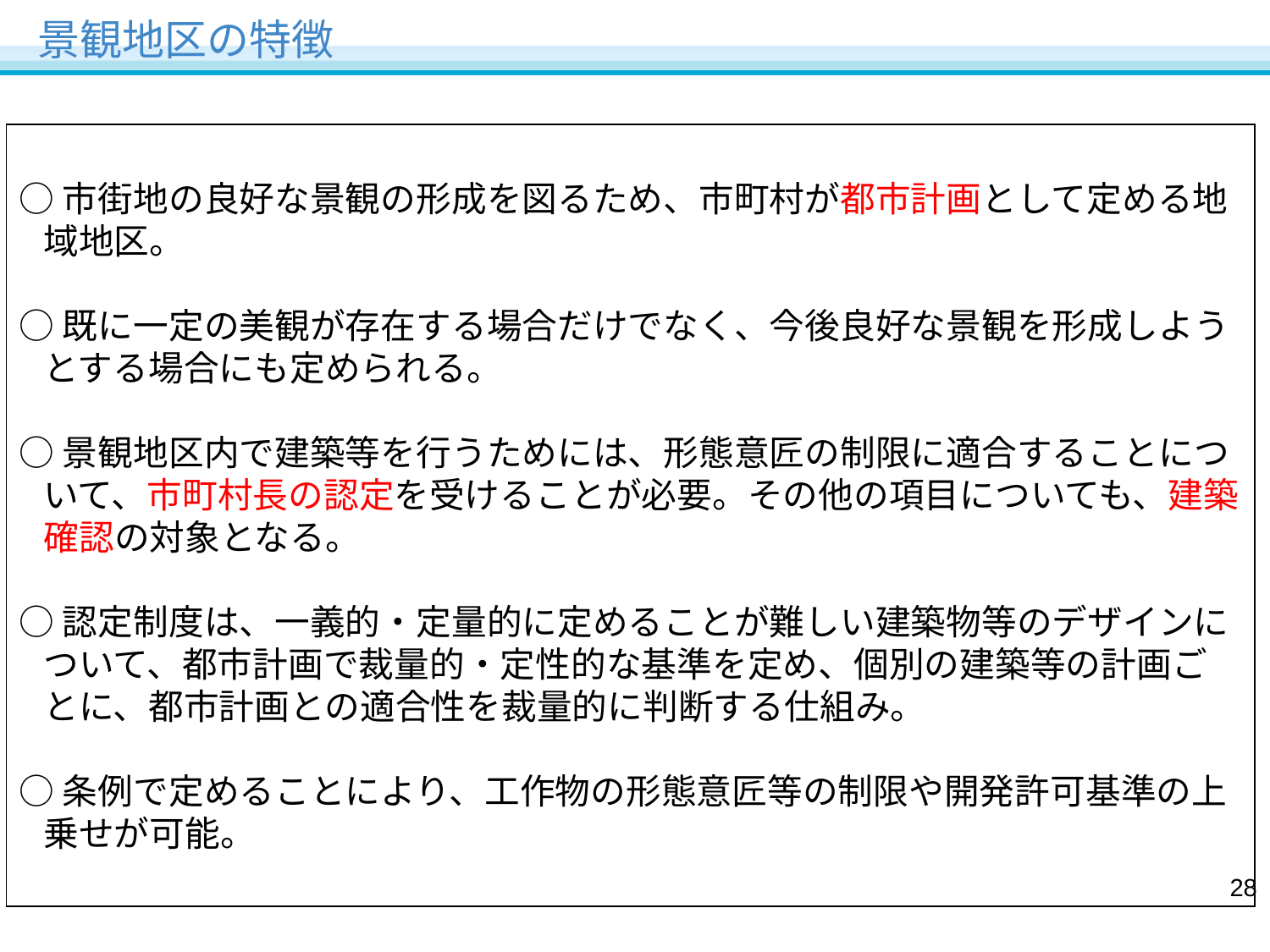

景観地区の特徴

○市街地の良好な景観の形成を図るため、市町村が都市計画として定める地域地区。

○既に一定の美観が存在する場合だけでなく、今後良好な景観を形成しようとする場合にも定められる。

○景観地区内で建築等を行うためには、形態意匠の制限に適合することについて、市町村長の認定を受けることが必要。その他の項目についても、建築確認の対象となる。

○認定制度は、一義的・定量的に定めることが難しい建築物等のデザインについて、都市計画で裁量的・定性的な基準を定め、個別の建築等の計画ごとに、都市計画との適合性を裁量的に判断する仕組み。

○条例で定めることにより、工作物の形態意匠等の制限や開発許可基準の上乗せが可能。

28